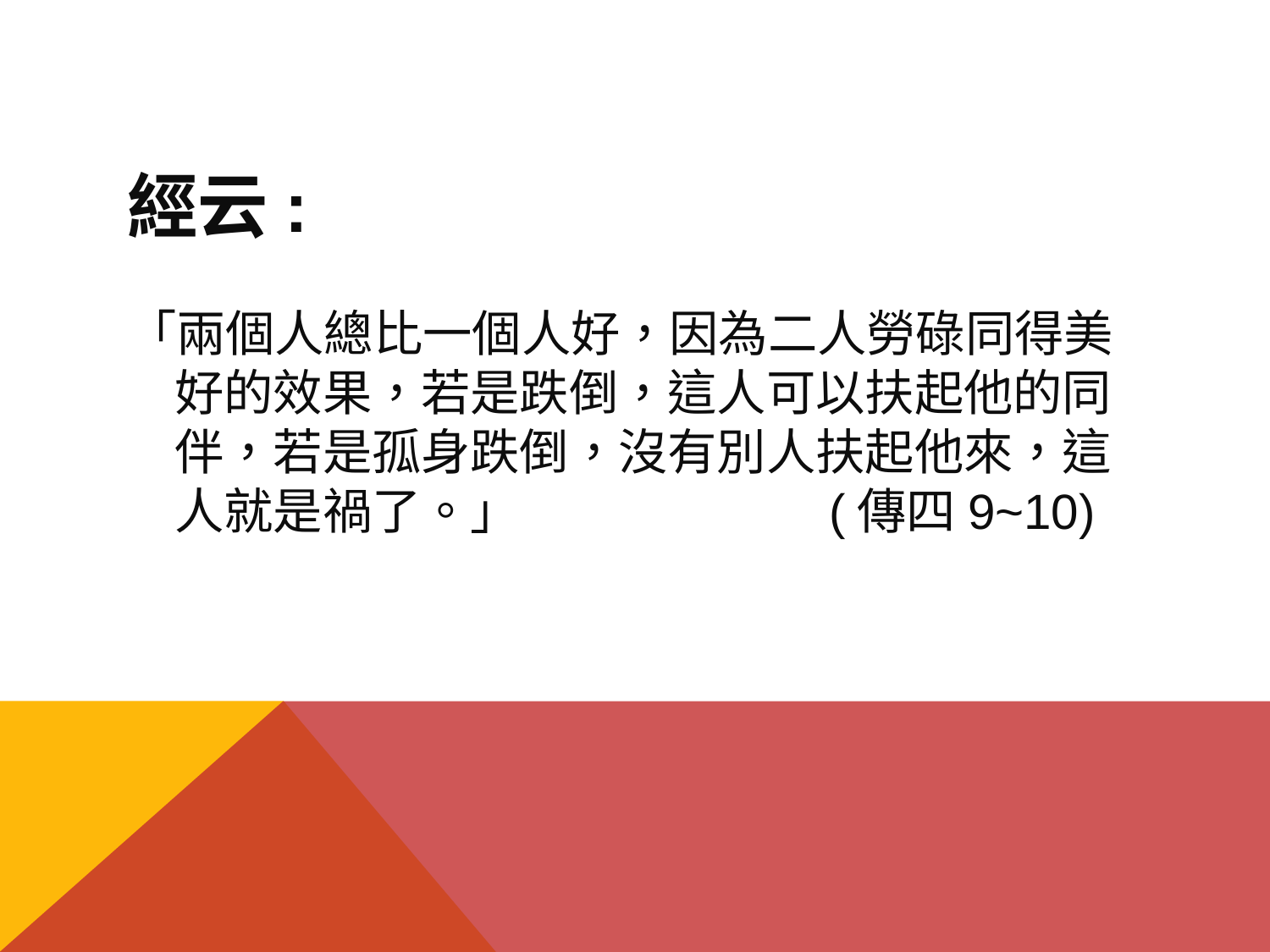

# 經云:
「兩個人總比一個人好，因為二人勞碌同得美好的效果，若是跌倒，這人可以扶起他的同伴，若是孤身跌倒，沒有別人扶起他來，這人就是禍了。」                           (傳四9~10)